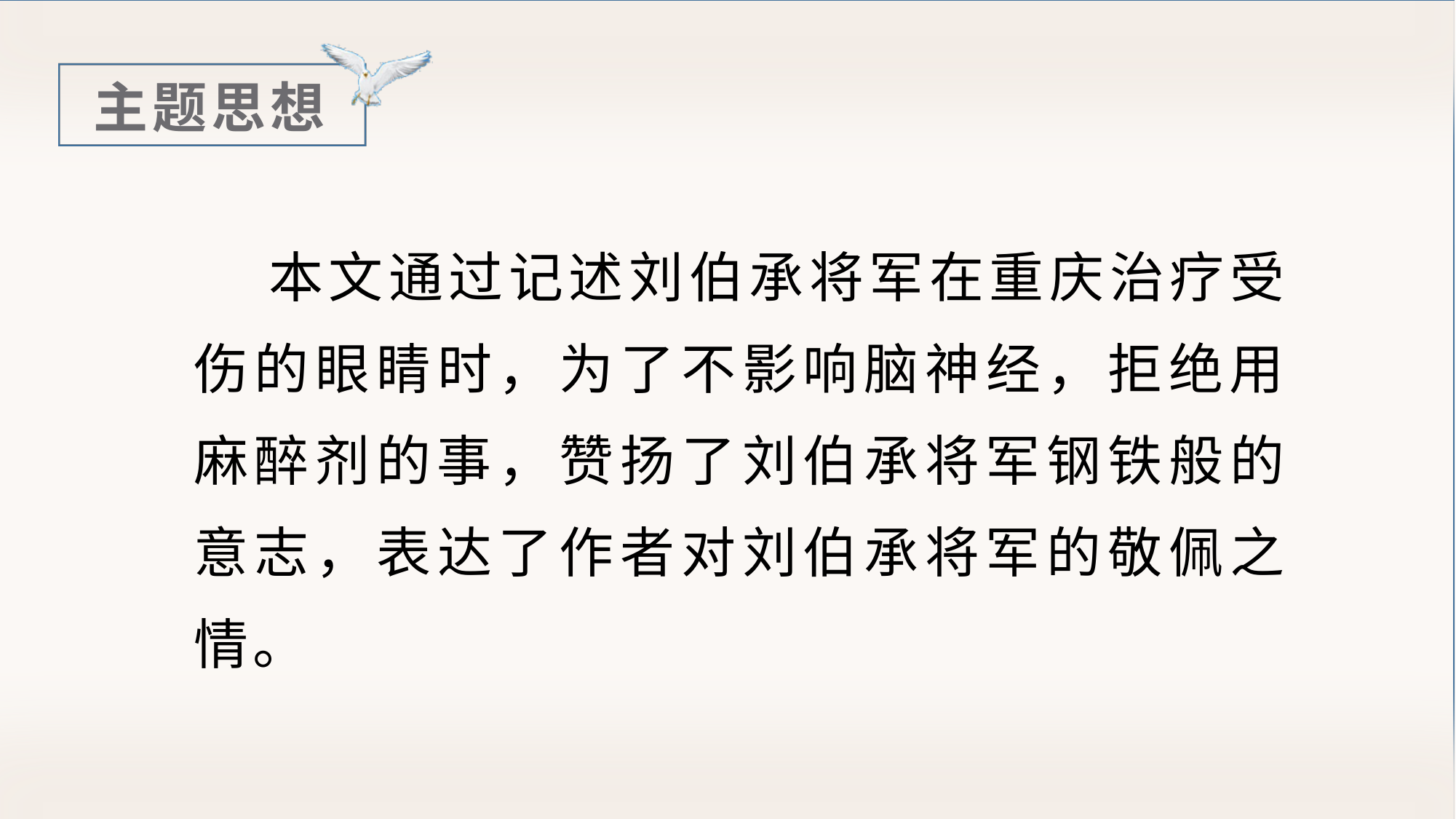

主题思想
     本文通过记述刘伯承将军在重庆治疗受伤的眼睛时，为了不影响脑神经，拒绝用麻醉剂的事，赞扬了刘伯承将军钢铁般的意志，表达了作者对刘伯承将军的敬佩之情。